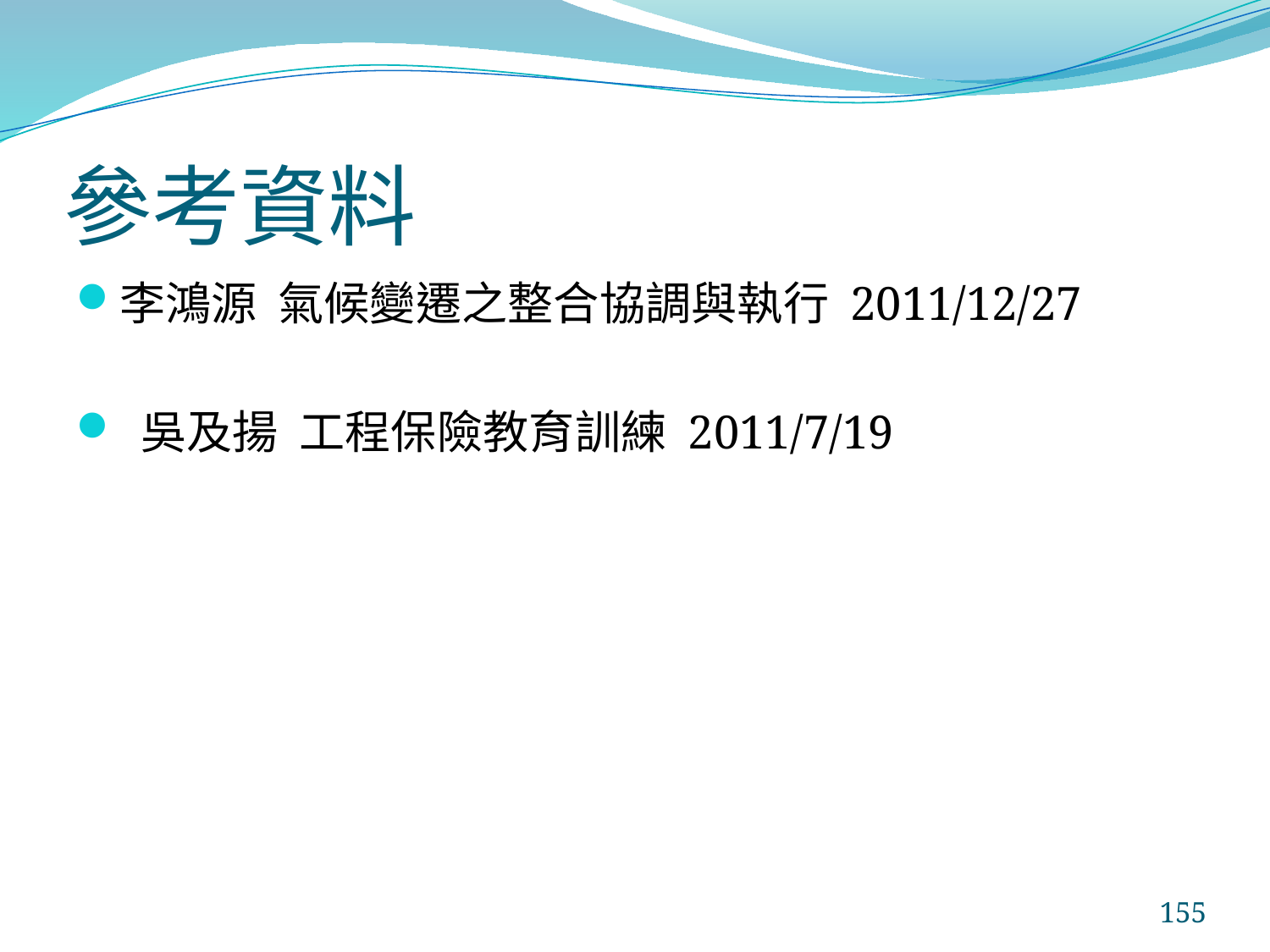

# 參考資料
李鴻源  氣候變遷之整合協調與執行 2011/12/27

 吳及揚  工程保險教育訓練 2011/7/19
155